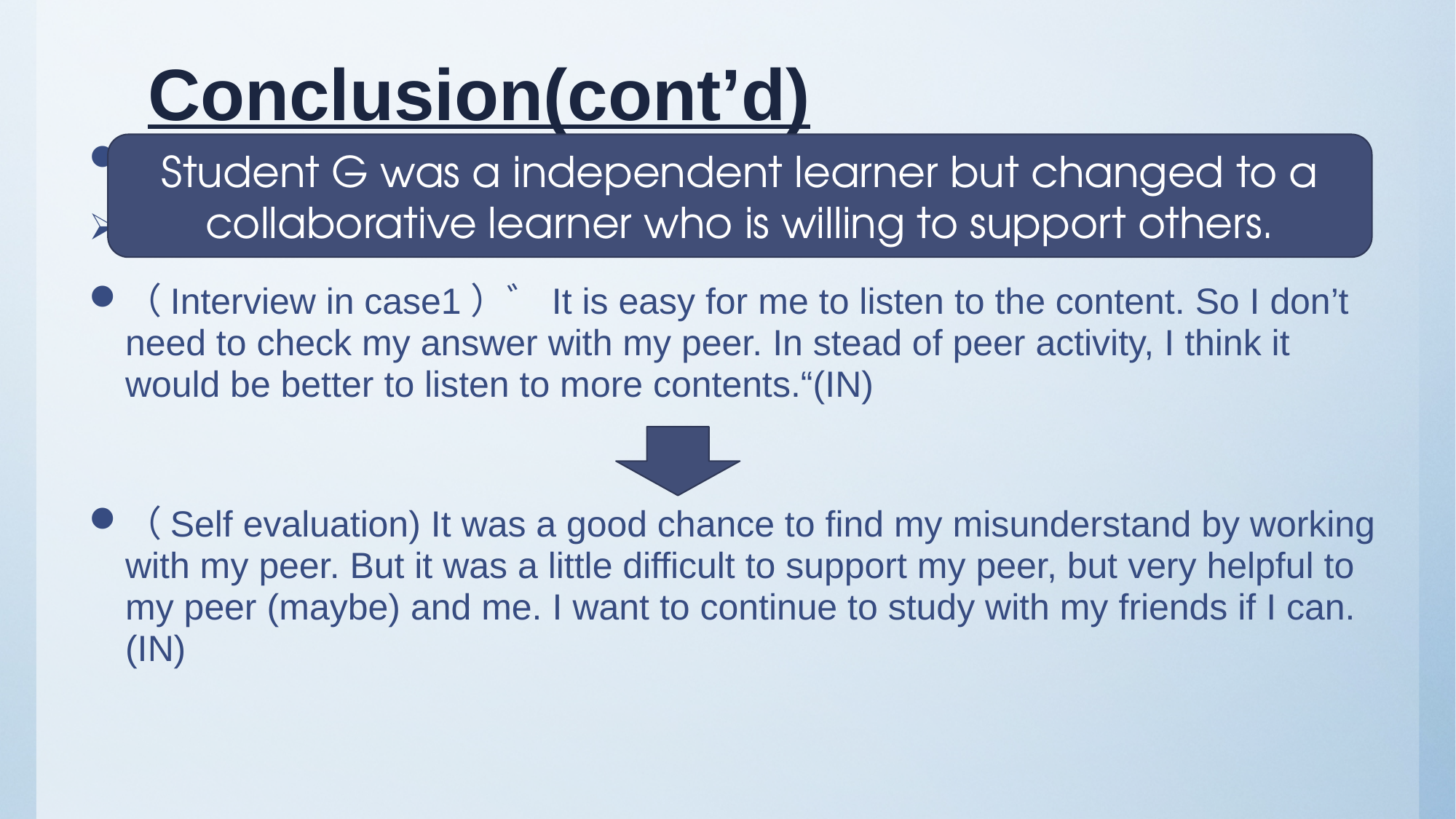

# Conclusion(cont’d)
Change of learners’ perceptions
Student G
（Interview in case1）゛It is easy for me to listen to the content. So I don’t need to check my answer with my peer. In stead of peer activity, I think it would be better to listen to more contents.“(IN)

（Self evaluation) It was a good chance to find my misunderstand by working with my peer. But it was a little difficult to support my peer, but very helpful to my peer (maybe) and me. I want to continue to study with my friends if I can.(IN)
Student G was a independent learner but changed to a collaborative learner who is willing to support others.